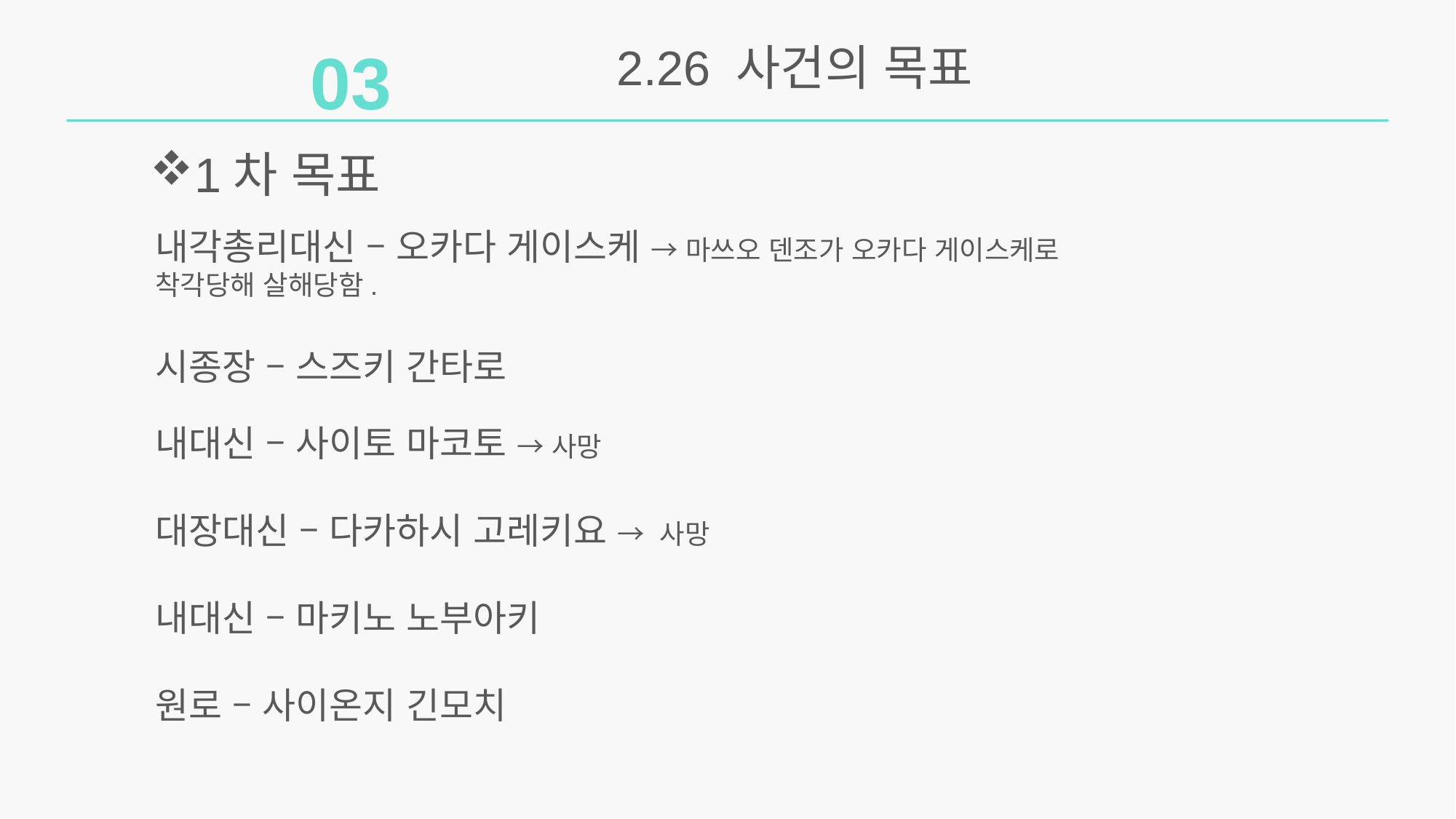

03
2.26 사건의 목표

1차 목표
내각총리대신 – 오카다 게이스케 → 마쓰오 덴조가 오카다 게이스케로 착각당해 살해당함.

시종장 – 스즈키 간타로

내대신 – 사이토 마코토 → 사망

대장대신 – 다카하시 고레키요 →  사망

내대신 – 마키노 노부아키

원로 – 사이온지 긴모치